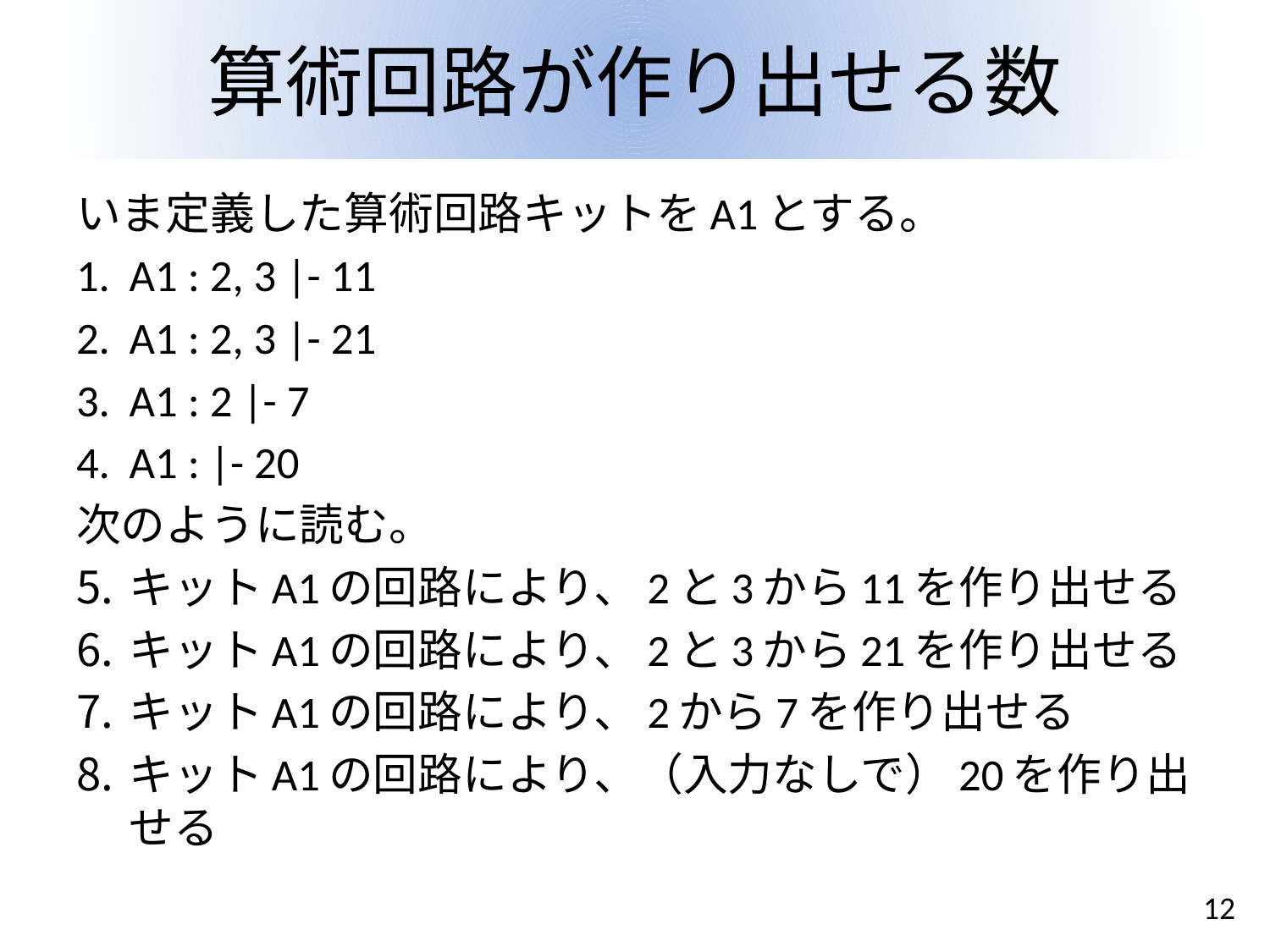

# 算術回路が作り出せる数
いま定義した算術回路キットをA1とする。
A1 : 2, 3 |- 11
A1 : 2, 3 |- 21
A1 : 2 |- 7
A1 : |- 20
次のように読む。
キットA1の回路により、2と3から11を作り出せる
キットA1の回路により、2と3から21を作り出せる
キットA1の回路により、2から7を作り出せる
キットA1の回路により、（入力なしで）20を作り出せる
12